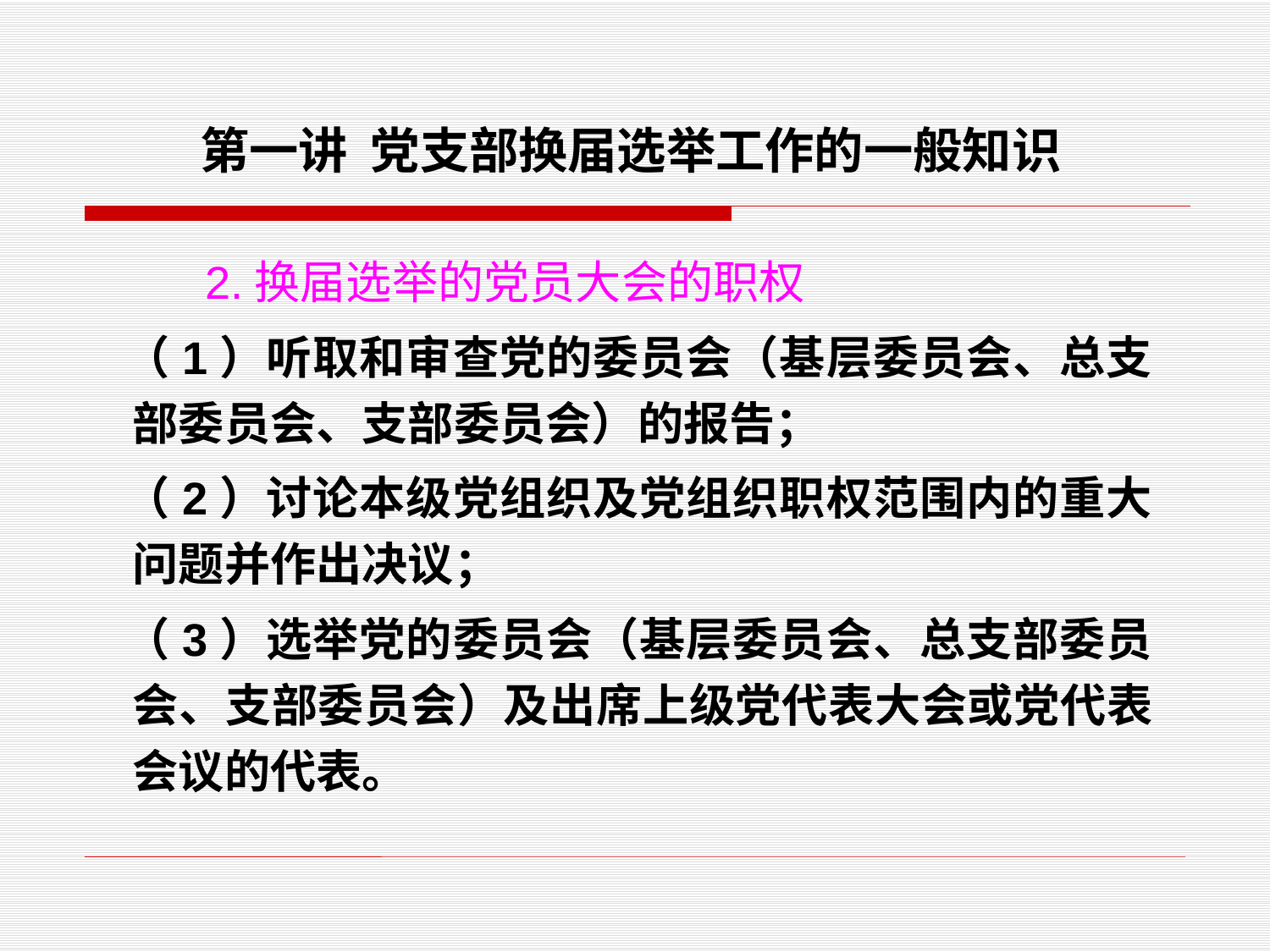

# 第一讲  党支部换届选举工作的一般知识
     2.换届选举的党员大会的职权
    （1）听取和审查党的委员会（基层委员会、总支部委员会、支部委员会）的报告；
    （2）讨论本级党组织及党组织职权范围内的重大问题并作出决议；
    （3）选举党的委员会（基层委员会、总支部委员会、支部委员会）及出席上级党代表大会或党代表会议的代表。